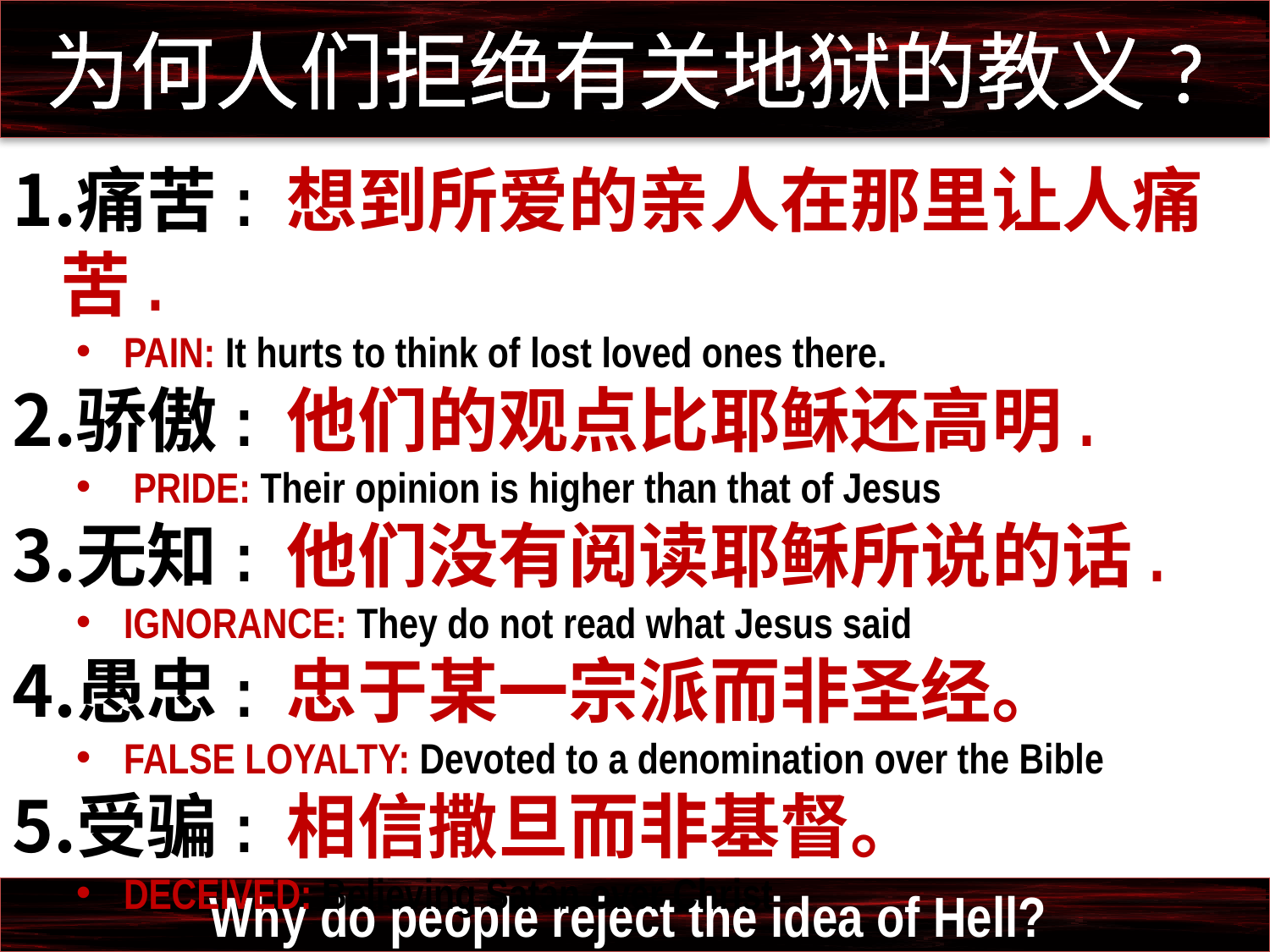

为何人们拒绝有关地狱的教义?
痛苦: 想到所爱的亲人在那里让人痛苦.
PAIN: It hurts to think of lost loved ones there.
骄傲: 他们的观点比耶稣还高明.
 PRIDE: Their opinion is higher than that of Jesus
无知: 他们没有阅读耶稣所说的话.
IGNORANCE: They do not read what Jesus said
愚忠: 忠于某一宗派而非圣经。
FALSE LOYALTY: Devoted to a denomination over the Bible
受骗: 相信撒旦而非基督。
DECEIVED: Believing Satan over Christ
Why do people reject the idea of Hell?